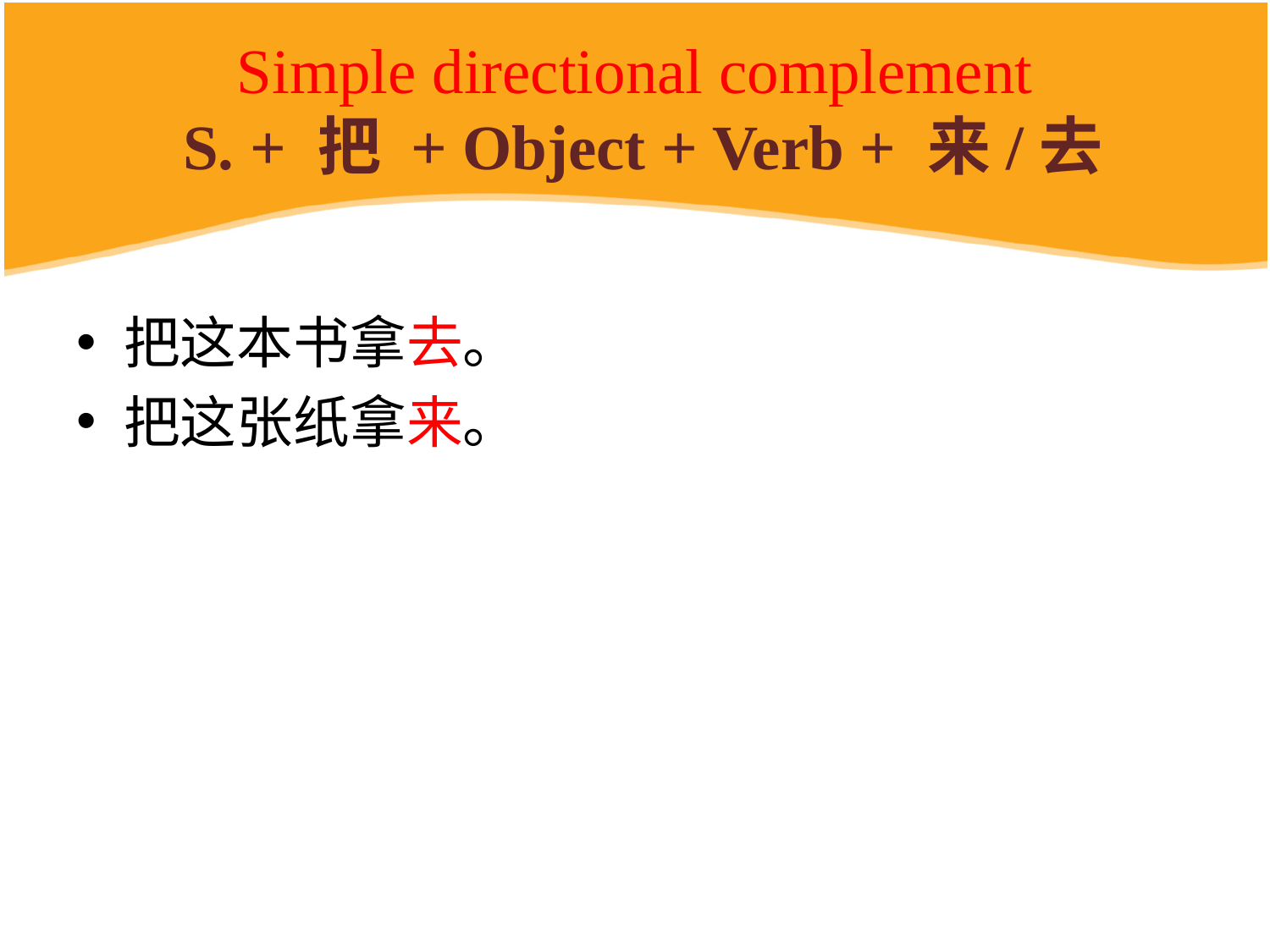

# Simple directional complement S. + 把 + Object + Verb + 来/去

把这本书拿去。
把这张纸拿来。